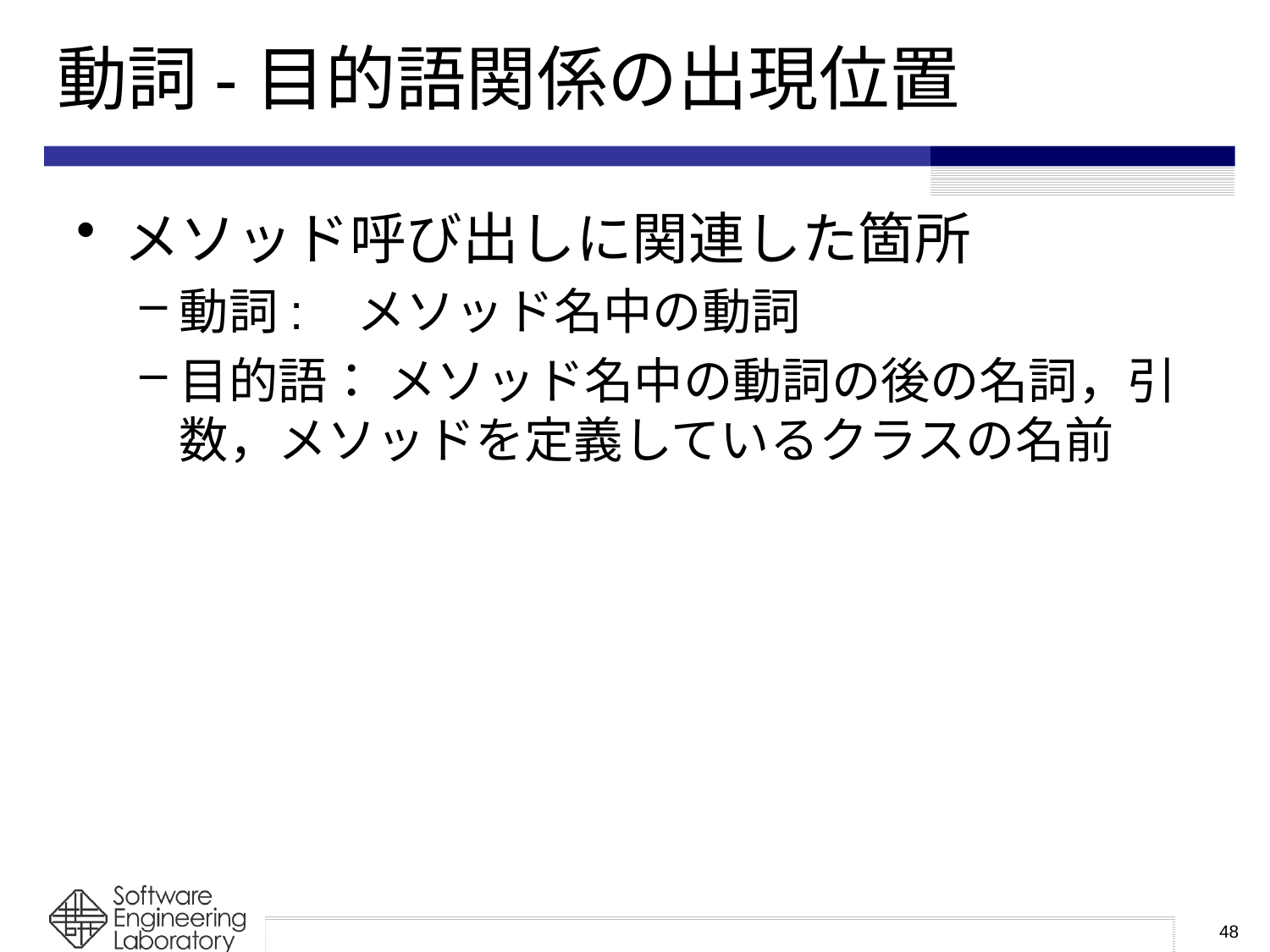

# 動詞-目的語関係の出現位置
メソッド呼び出しに関連した箇所
動詞:   メソッド名中の動詞
目的語： メソッド名中の動詞の後の名詞，引数，メソッドを定義しているクラスの名前
48